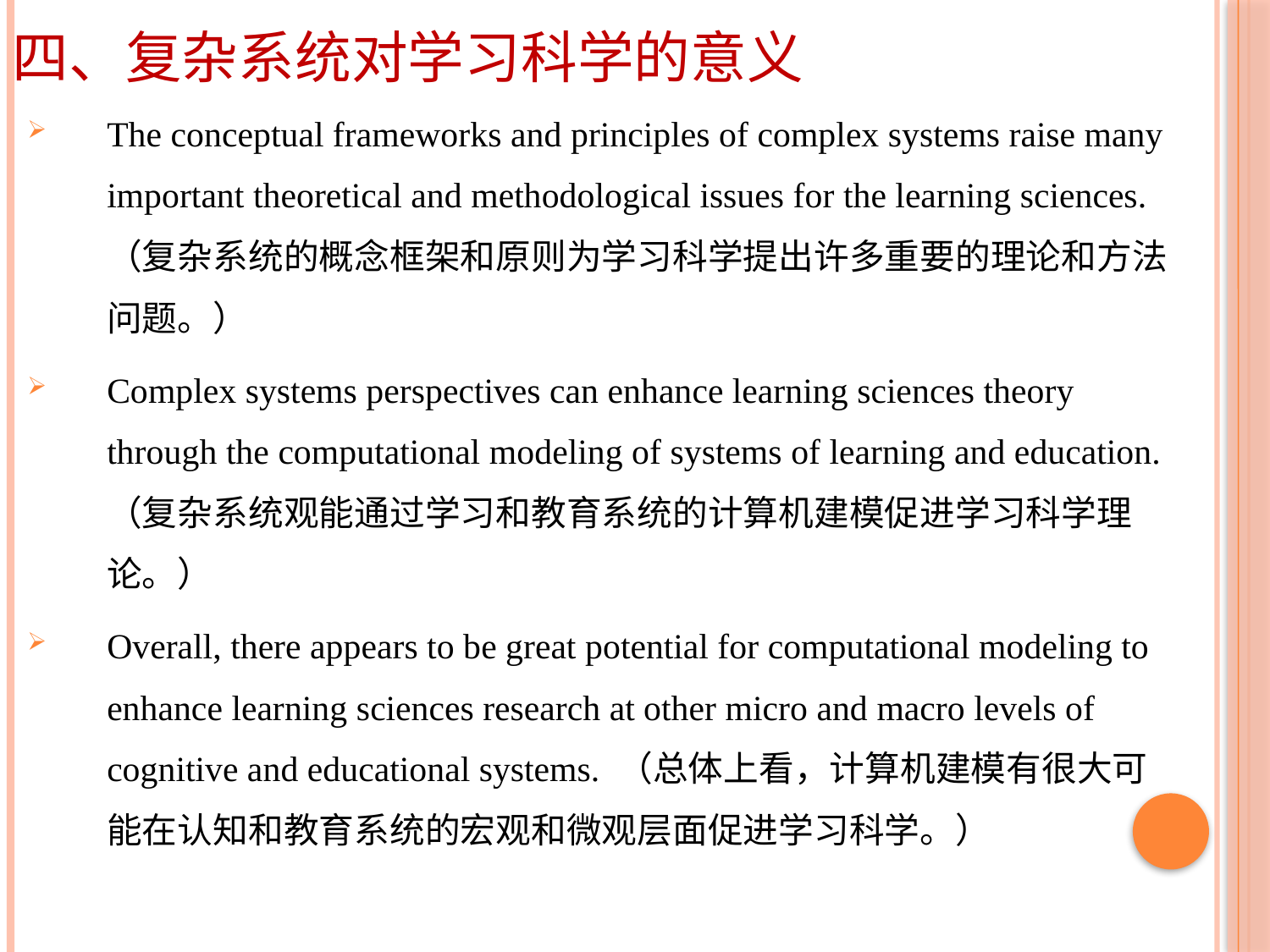

# 四、复杂系统对学习科学的意义
The conceptual frameworks and principles of complex systems raise many important theoretical and methodological issues for the learning sciences. （复杂系统的概念框架和原则为学习科学提出许多重要的理论和方法问题。）
Complex systems perspectives can enhance learning sciences theory through the computational modeling of systems of learning and education. （复杂系统观能通过学习和教育系统的计算机建模促进学习科学理论。）
Overall, there appears to be great potential for computational modeling to enhance learning sciences research at other micro and macro levels of cognitive and educational systems. （总体上看，计算机建模有很大可能在认知和教育系统的宏观和微观层面促进学习科学。）